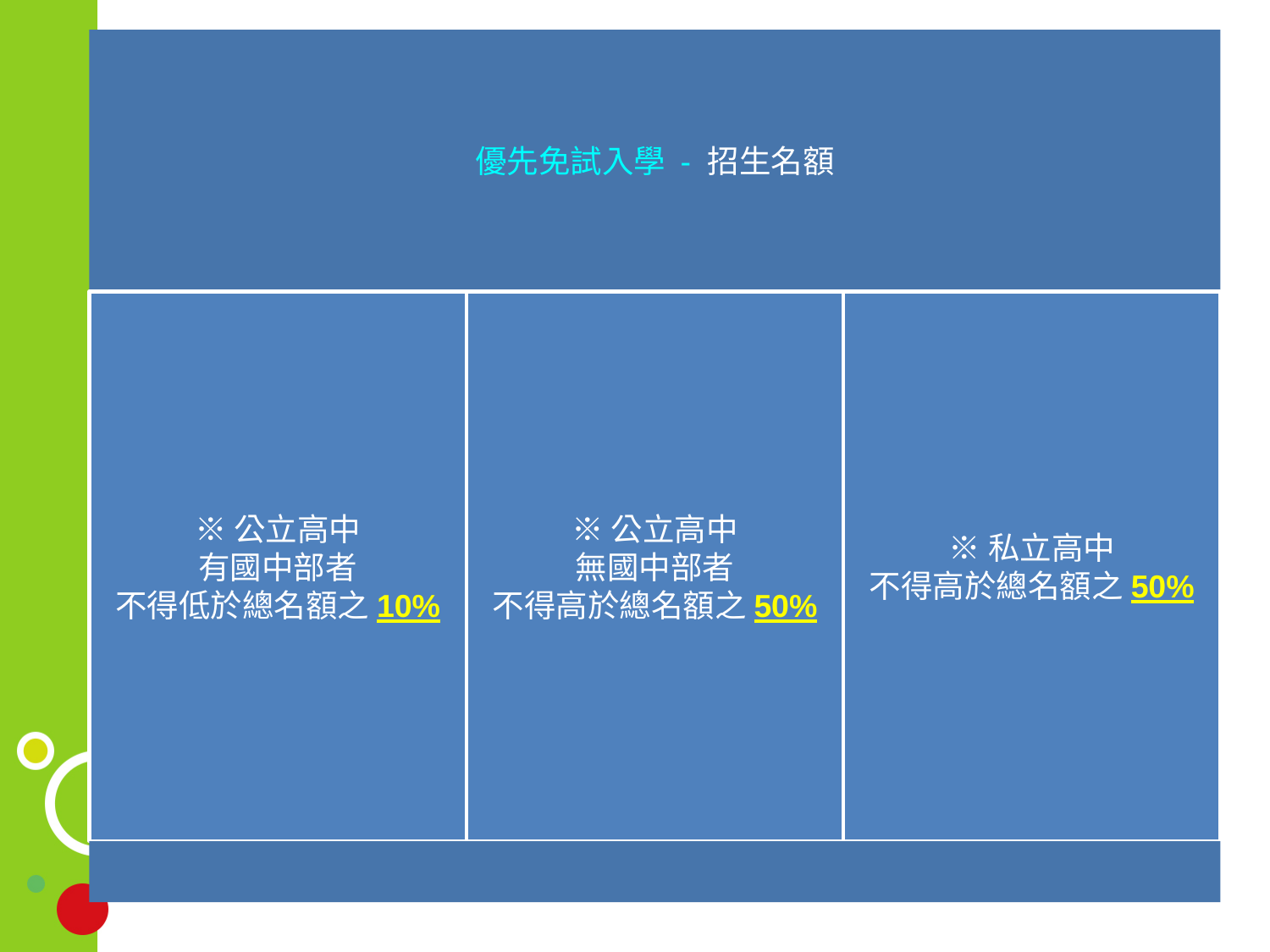

※公立高中
有國中部者
不得低於總名額之10%
※公立高中
無國中部者
不得高於總名額之50%
※私立高中
不得高於總名額之50%
優先免試入學 - 招生名額